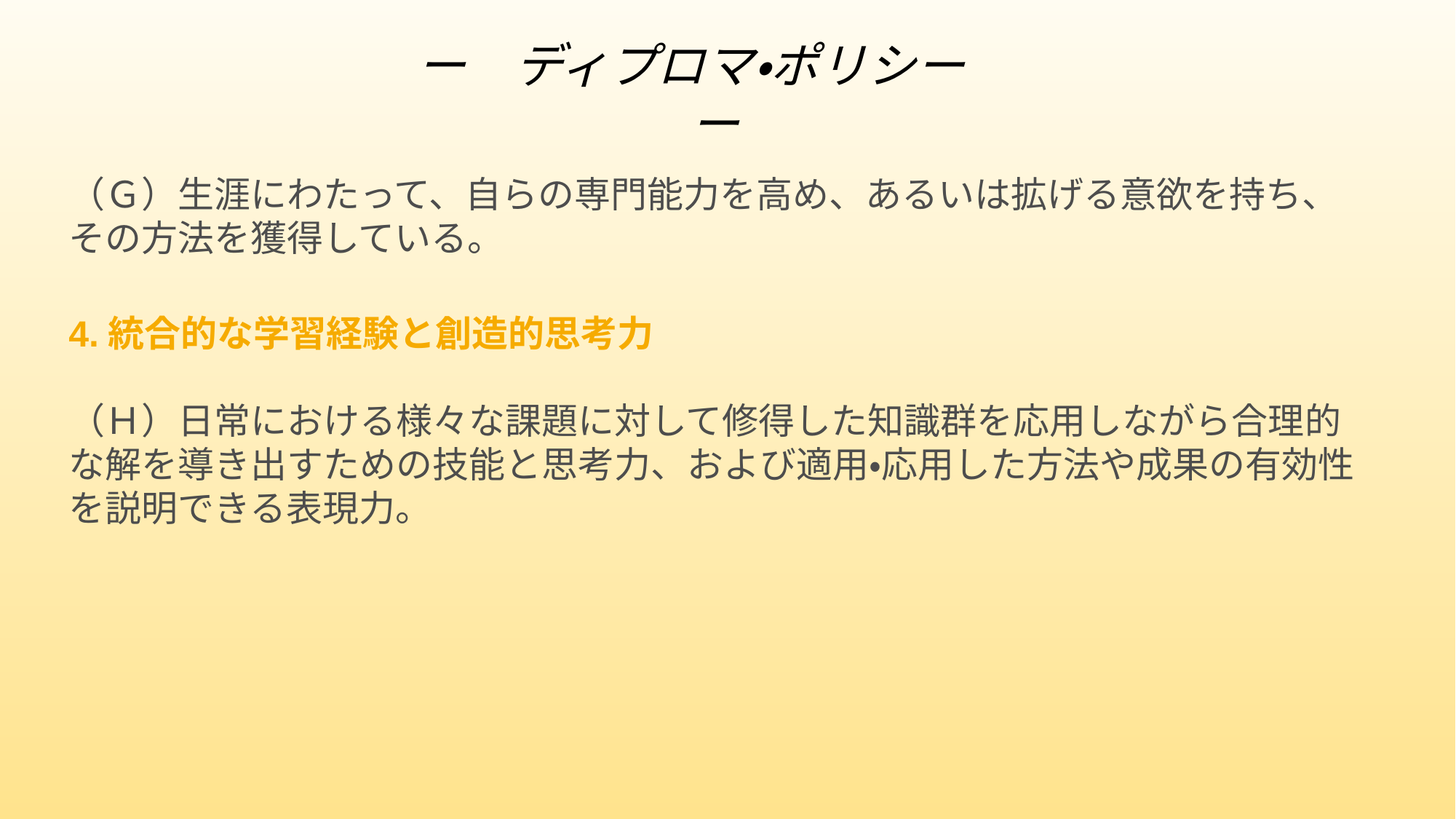

ー　ディプロマ・ポリシー　ー
（Ｇ）生涯にわたって、自らの専門能力を高め、あるいは拡げる意欲を持ち、その方法を獲得している。
4.統合的な学習経験と創造的思考力

（Ｈ）日常における様々な課題に対して修得した知識群を応用しながら合理的な解を導き出すための技能と思考力、および適用・応用した方法や成果の有効性を説明できる表現力。